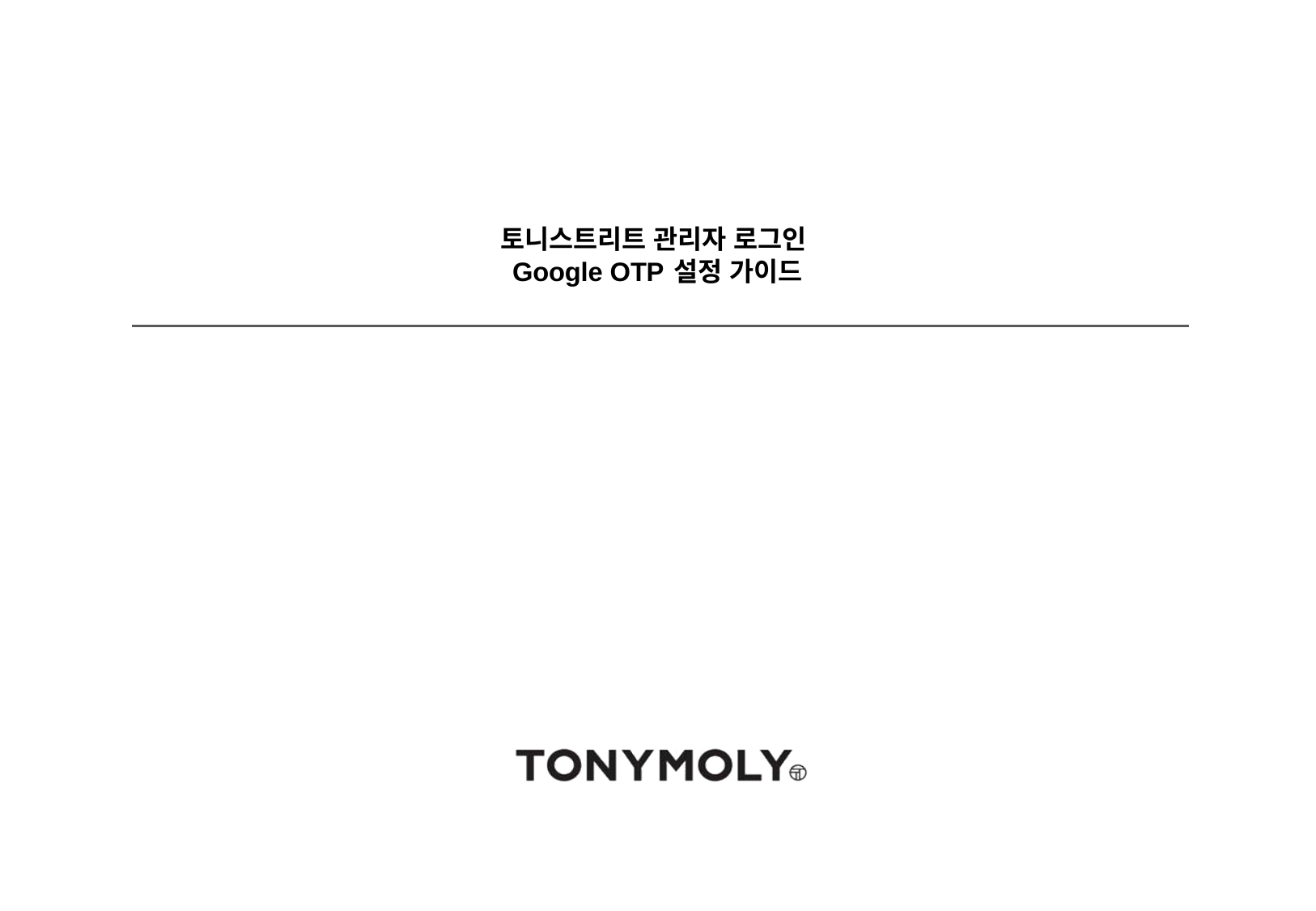

# 토니스트리트 관리자 로그인 Google OTP 설정 가이드